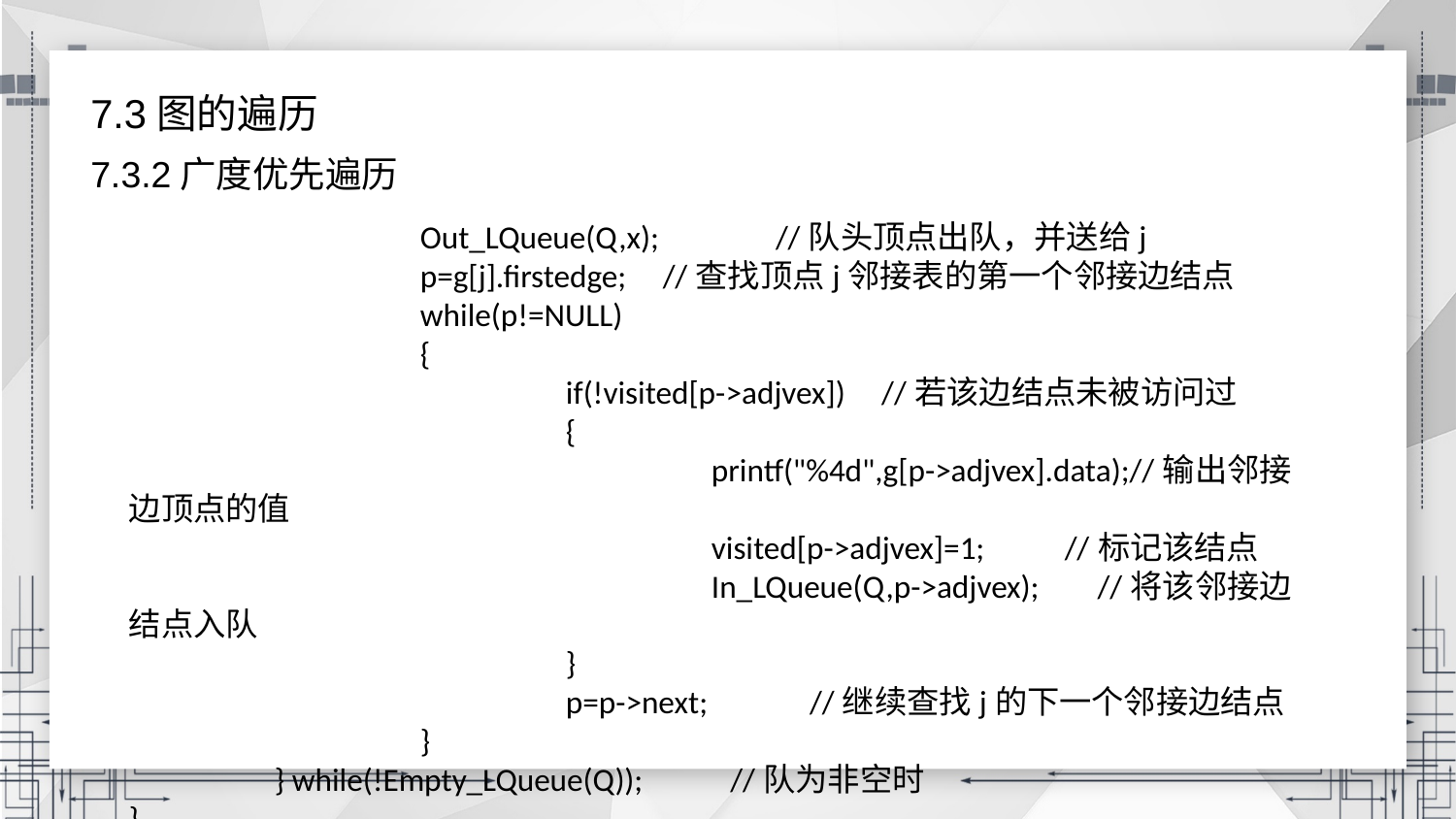

7.3图的遍历
7.3.2广度优先遍历
		Out_LQueue(Q,x);                //队头顶点出队，并送给j
		p=g[j].firstedge;     //查找顶点j邻接表的第一个邻接边结点
		while(p!=NULL)
		{
			if(!visited[p->adjvex])     //若该边结点未被访问过
			{
				printf("%4d",g[p->adjvex].data);//输出邻接边顶点的值
				visited[p->adjvex]=1;           //标记该结点
				In_LQueue(Q,p->adjvex);        //将该邻接边结点入队
			}
			p=p->next;              //继续查找j的下一个邻接边结点
		}
	} while(!Empty_LQueue(Q));            //队为非空时
}